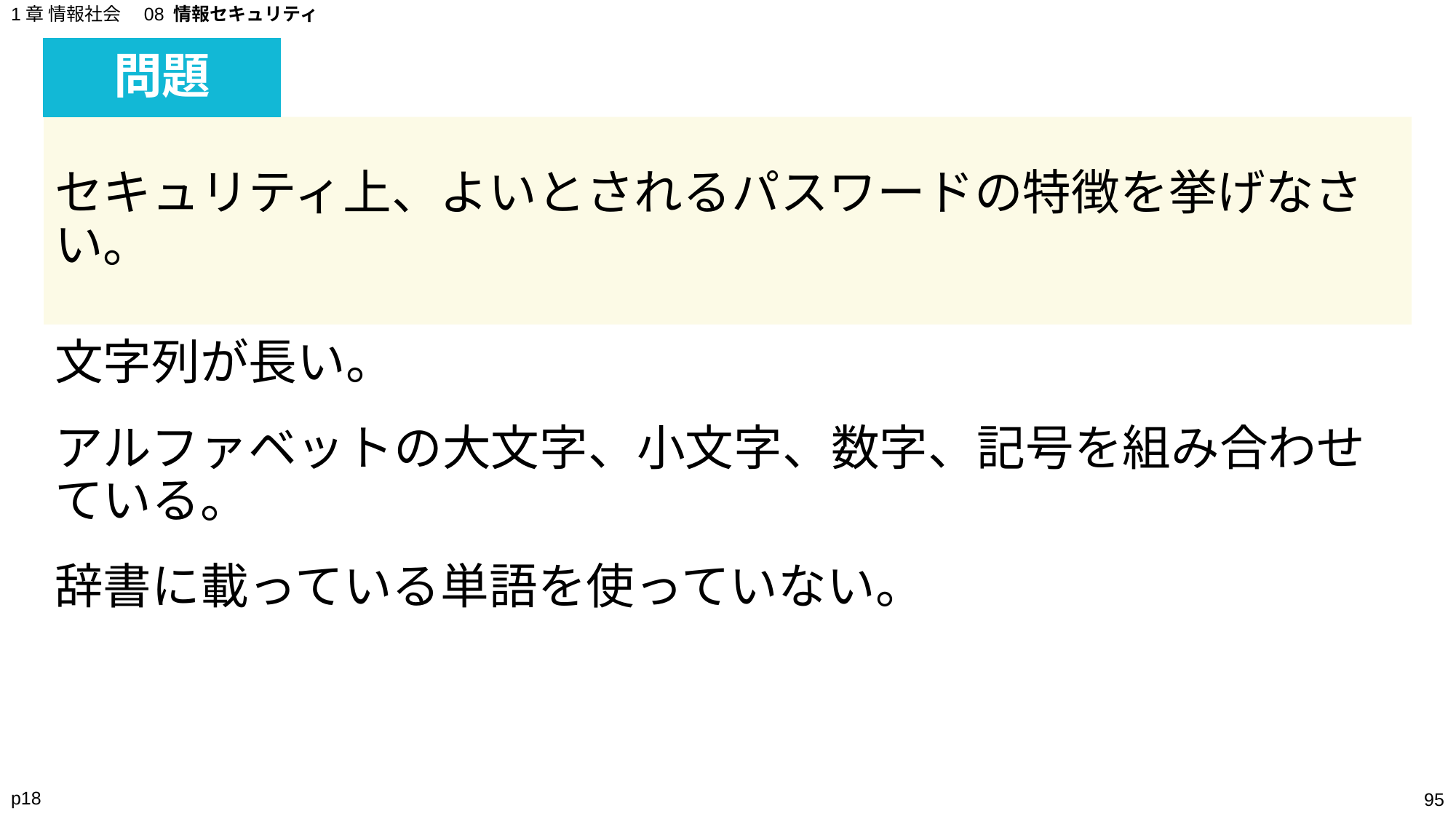

1章 情報社会　08 情報セキュリティ

# 問題
セキュリティ上、よいとされるパスワードの特徴を挙げなさい。
文字列が長い。
アルファベットの大文字、小文字、数字、記号を組み合わせている。
辞書に載っている単語を使っていない。

p18
95